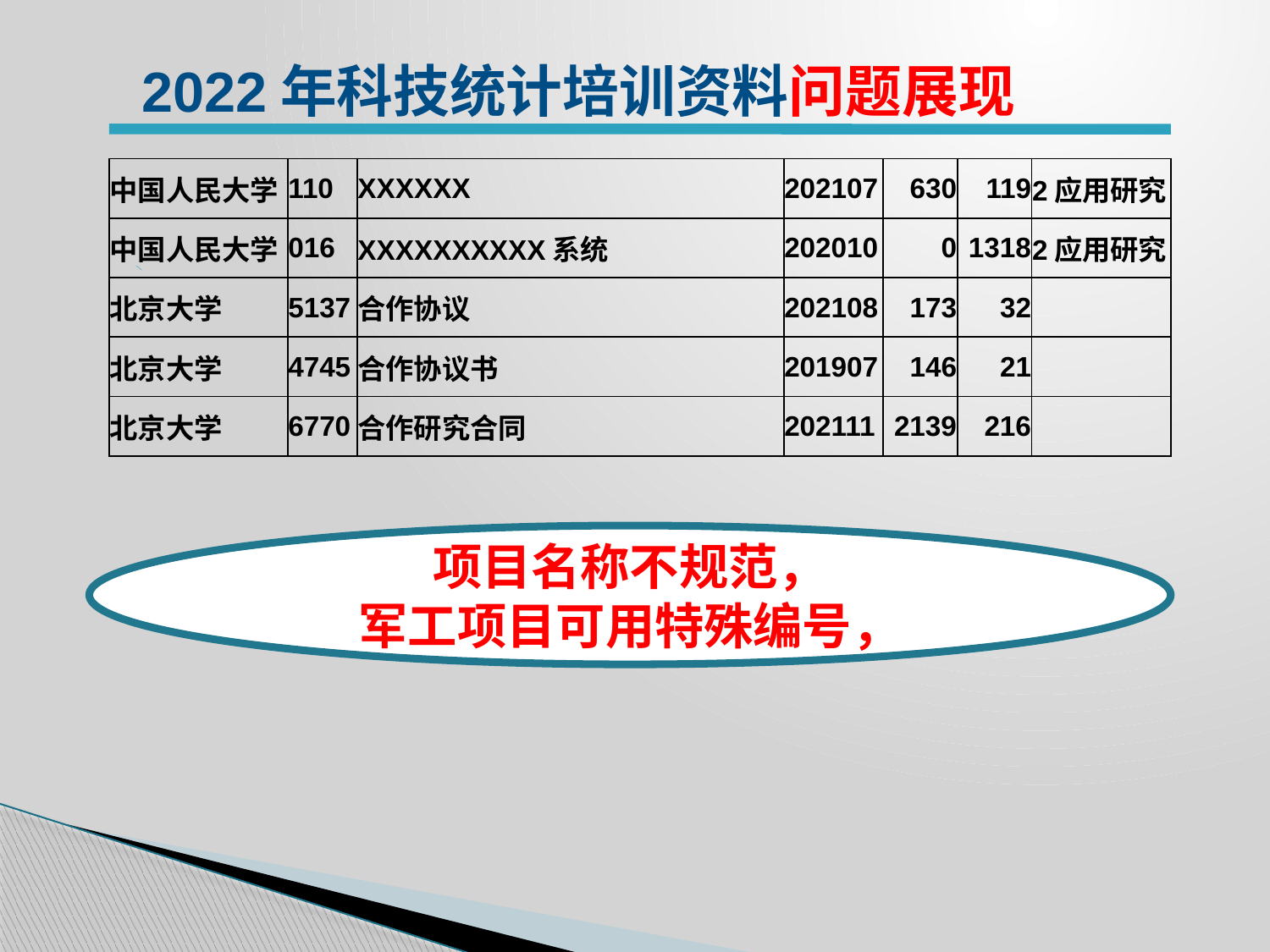

2022年科技统计培训资料问题展现
| 中国人民大学 | 110 | XXXXXX | 202107 | 630 | 119 | 2应用研究 |
| --- | --- | --- | --- | --- | --- | --- |
| 中国人民大学 | 016 | XXXXXXXXXX系统 | 202010 | 0 | 1318 | 2应用研究 |
| 北京大学 | 5137 | 合作协议 | 202108 | 173 | 32 |  |
| 北京大学 | 4745 | 合作协议书 | 201907 | 146 | 21 |  |
| 北京大学 | 6770 | 合作研究合同 | 202111 | 2139 | 216 |  |
项目名称不规范，
军工项目可用特殊编号，